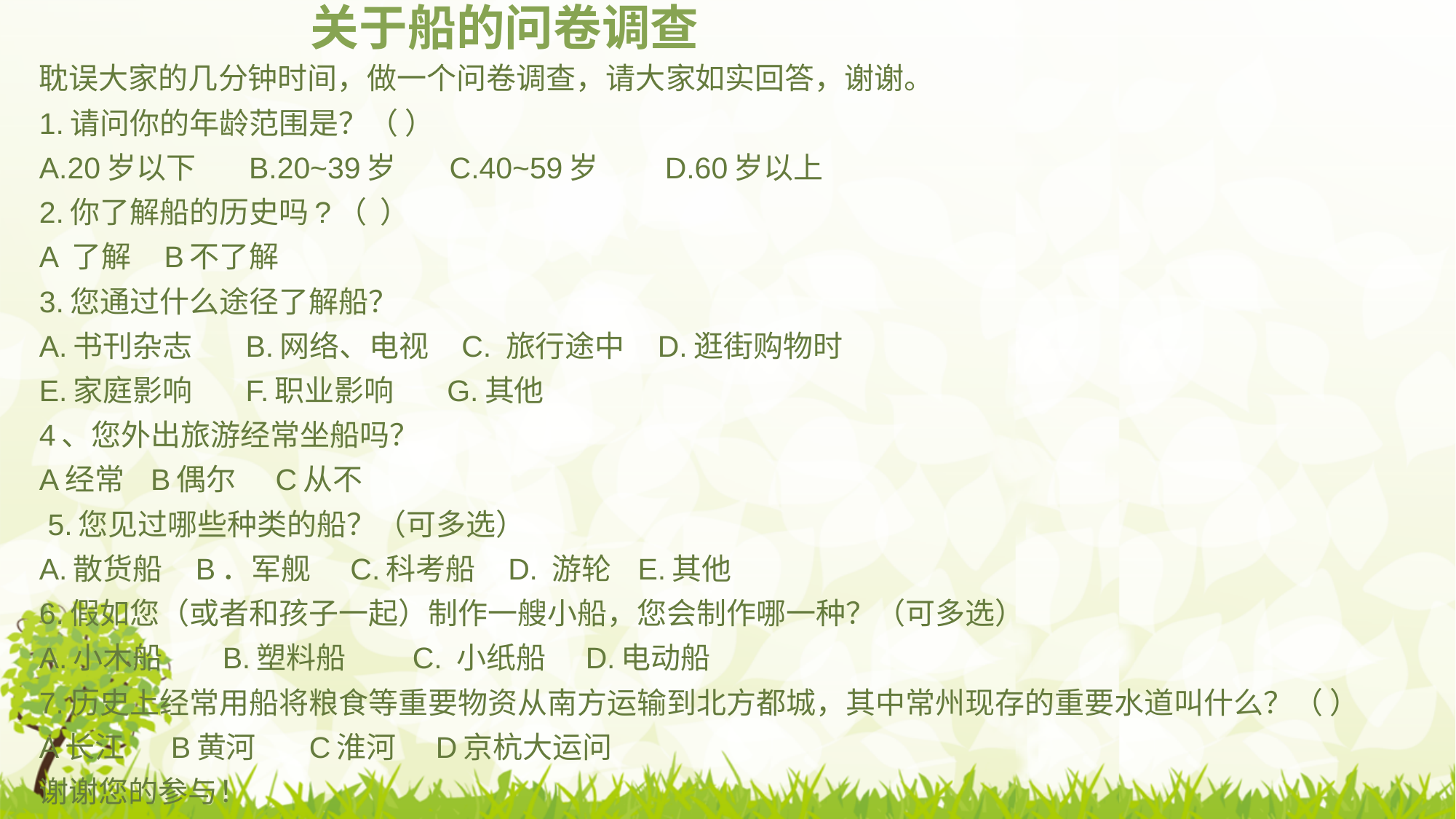

# 关于船的问卷调查
耽误大家的几分钟时间，做一个问卷调查，请大家如实回答，谢谢。
1.请问你的年龄范围是？（ ）
A.20岁以下       B.20~39岁       C.40~59岁         D.60岁以上
2.你了解船的历史吗?（  ）
A 了解    B不了解
3.您通过什么途径了解船？
A.书刊杂志       B.网络、电视    C. 旅行途中    D.逛街购物时
E.家庭影响       F.职业影响       G.其他
4、您外出旅游经常坐船吗？
A经常   B偶尔     C从不
 5.您见过哪些种类的船？（可多选）
A.散货船    B．军舰     C.科考船    D. 游轮   E.其他
6.假如您（或者和孩子一起）制作一艘小船，您会制作哪一种？（可多选）
A.小木船        B.塑料船         C. 小纸船     D.电动船
7.历史上经常用船将粮食等重要物资从南方运输到北方都城，其中常州现存的重要水道叫什么？（ ）
A长江      B黄河       C淮河     D京杭大运问
谢谢您的参与！